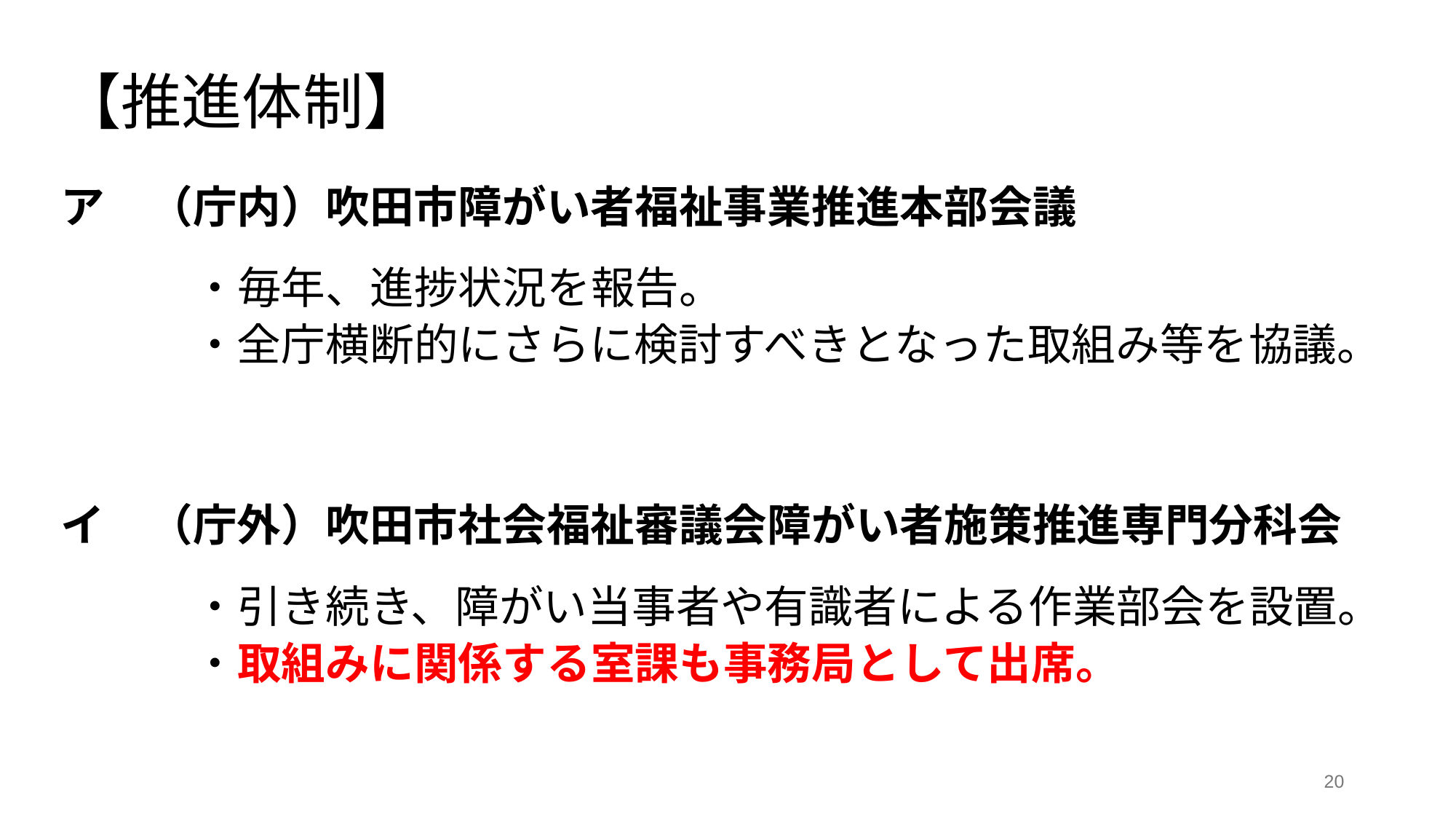

【推進体制】
ア　（庁内）吹田市障がい者福祉事業推進本部会議
　　　・毎年、進捗状況を報告。
　　　・全庁横断的にさらに検討すべきとなった取組み等を協議。

イ　（庁外）吹田市社会福祉審議会障がい者施策推進専門分科会
　　　・引き続き、障がい当事者や有識者による作業部会を設置。
　　　・取組みに関係する室課も事務局として出席。
20